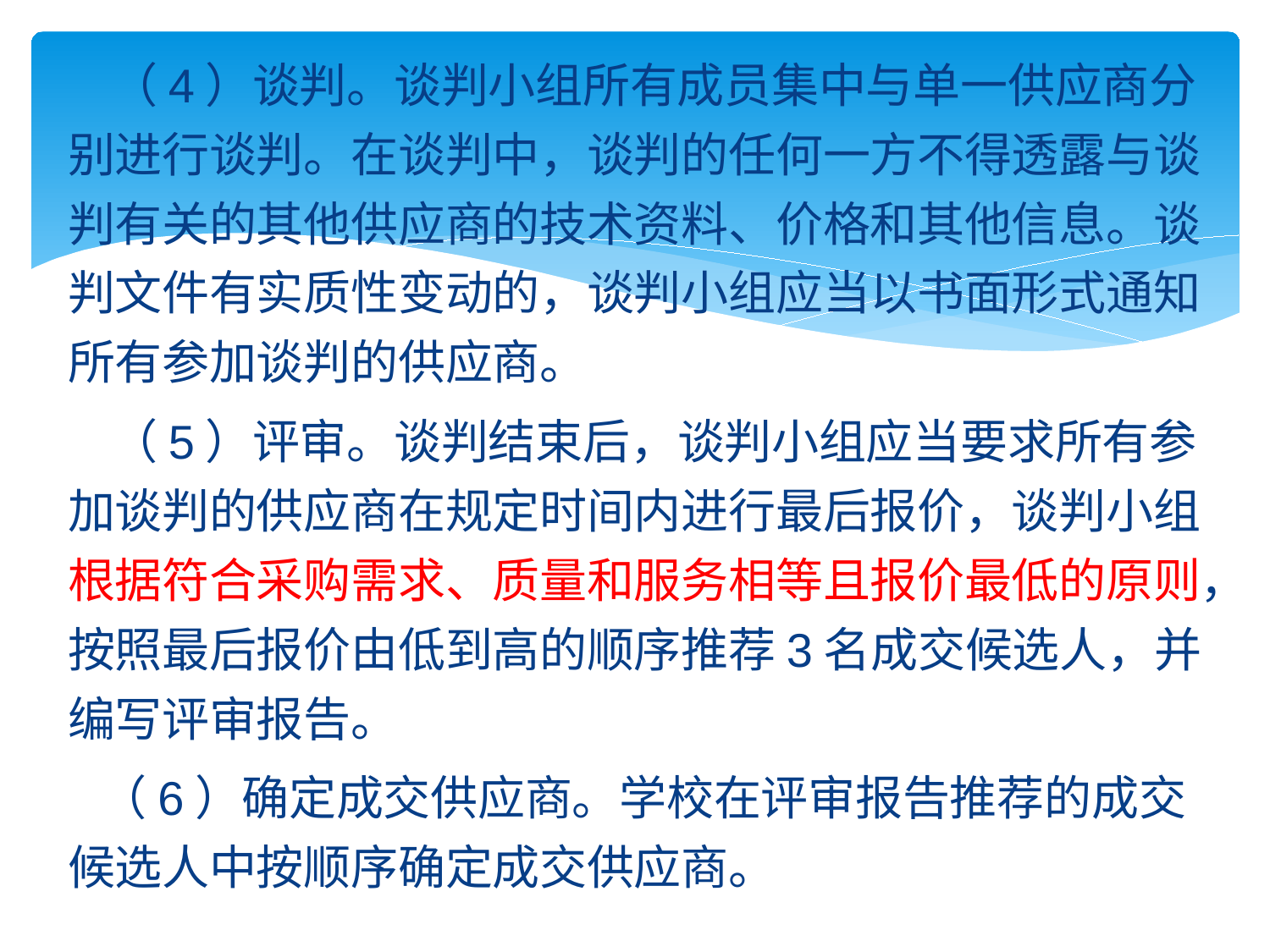

（4）谈判。谈判小组所有成员集中与单一供应商分别进行谈判。在谈判中，谈判的任何一方不得透露与谈判有关的其他供应商的技术资料、价格和其他信息。谈判文件有实质性变动的，谈判小组应当以书面形式通知所有参加谈判的供应商。
   （5）评审。谈判结束后，谈判小组应当要求所有参加谈判的供应商在规定时间内进行最后报价，谈判小组根据符合采购需求、质量和服务相等且报价最低的原则，按照最后报价由低到高的顺序推荐3名成交候选人，并编写评审报告。
  （6）确定成交供应商。学校在评审报告推荐的成交候选人中按顺序确定成交供应商。